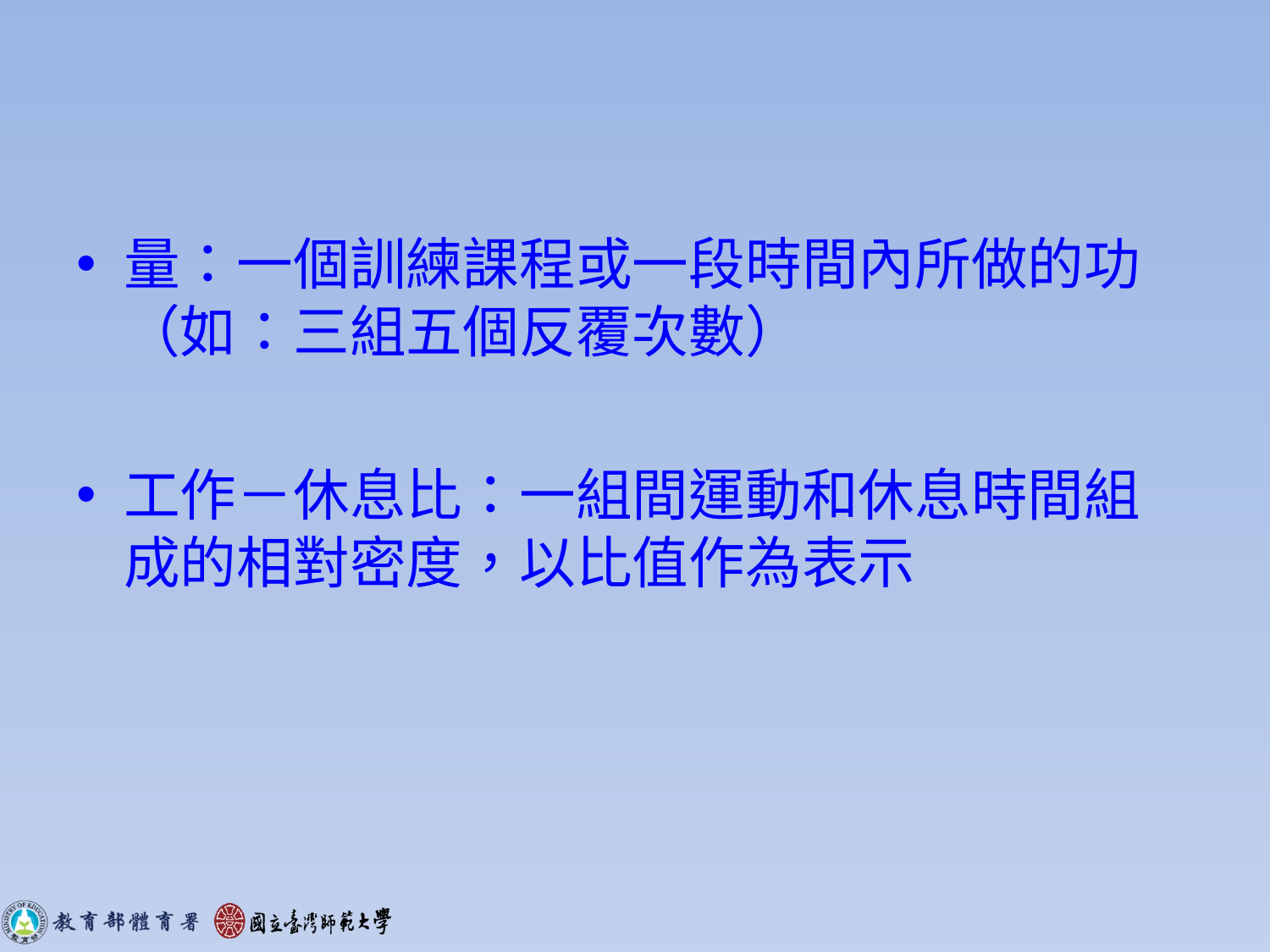

#
量：一個訓練課程或一段時間內所做的功（如：三組五個反覆次數）

工作－休息比：一組間運動和休息時間組成的相對密度，以比值作為表示